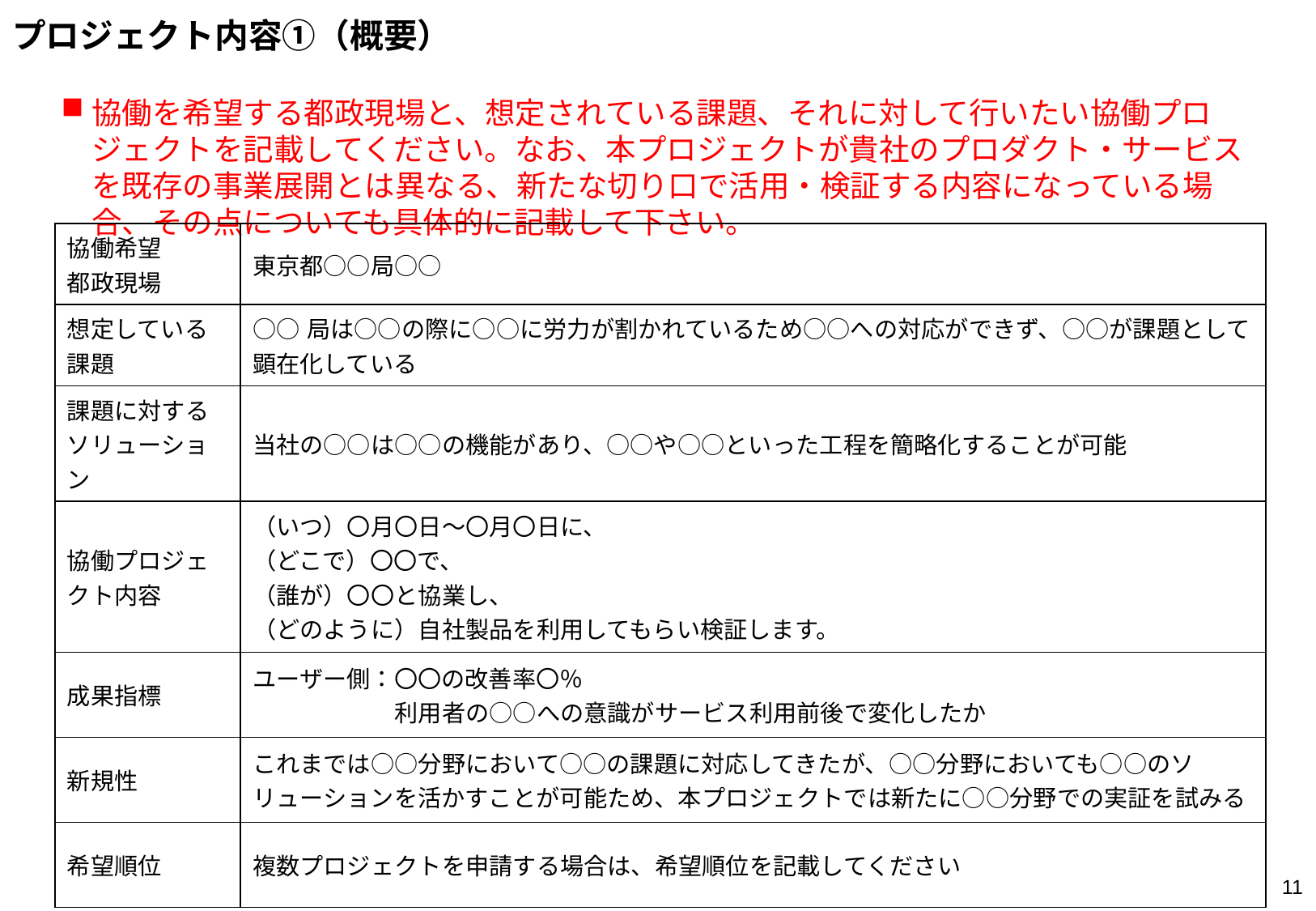

# プロジェクト内容①（概要）
協働を希望する都政現場と、想定されている課題、それに対して行いたい協働プロジェクトを記載してください。なお、本プロジェクトが貴社のプロダクト・サービスを既存の事業展開とは異なる、新たな切り口で活用・検証する内容になっている場合、その点についても具体的に記載して下さい。
| 協働希望 都政現場 | 東京都○○局○○ |
| --- | --- |
| 想定している 課題 | ○○局は○○の際に○○に労力が割かれているため○○への対応ができず、○○が課題として顕在化している |
| 課題に対する ソリューション | 当社の○○は○○の機能があり、○○や○○といった工程を簡略化することが可能 |
| 協働プロジェクト内容 | （いつ）〇月〇日～〇月〇日に、 （どこで）〇〇で、 （誰が）〇〇と協業し、 （どのように）自社製品を利用してもらい検証します。 |
| 成果指標 | ユーザー側：〇〇の改善率〇％ 　　　　　　利用者の○○への意識がサービス利用前後で変化したか |
| 新規性 | これまでは○○分野において○○の課題に対応してきたが、○○分野においても○○のソリューションを活かすことが可能ため、本プロジェクトでは新たに○○分野での実証を試みる |
| 希望順位 | 複数プロジェクトを申請する場合は、希望順位を記載してください |
11